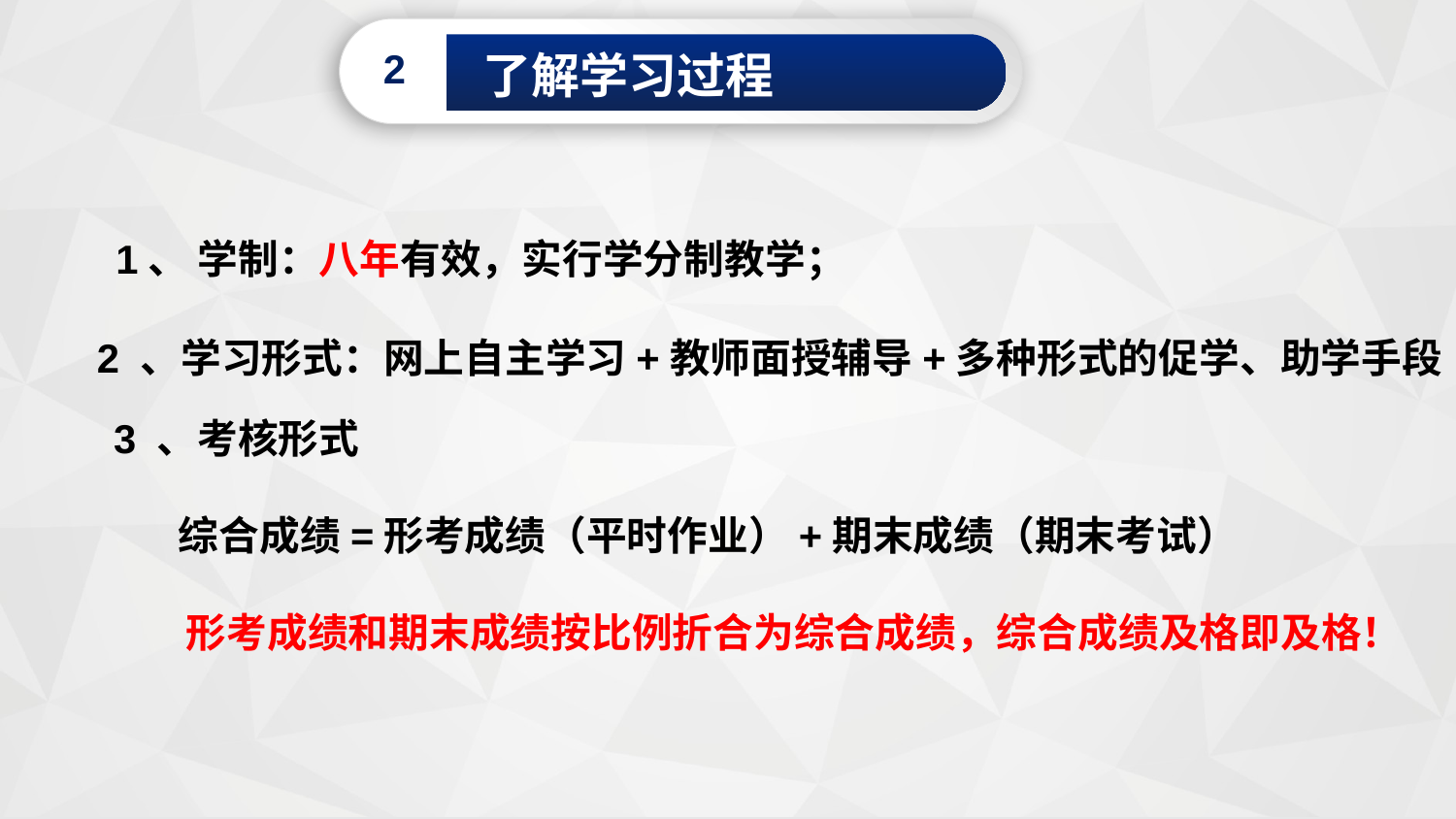

2
了解学习过程
1、 学制：八年有效，实行学分制教学；
2 、学习形式：网上自主学习+教师面授辅导+多种形式的促学、助学手段
3 、考核形式

      综合成绩=形考成绩（平时作业）+期末成绩（期末考试）
形考成绩和期末成绩按比例折合为综合成绩，综合成绩及格即及格！